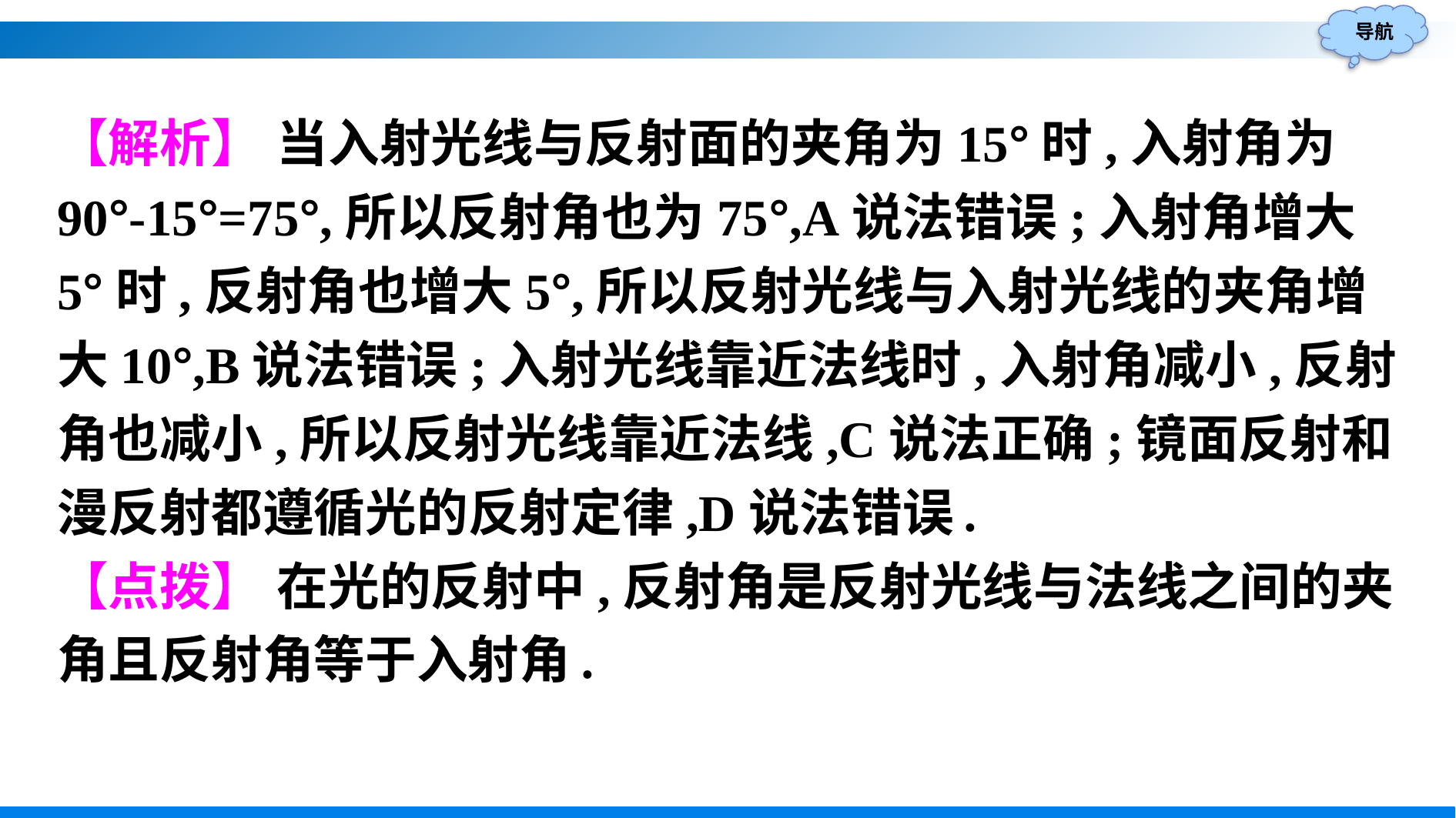

【解析】 当入射光线与反射面的夹角为15°时,入射角为90°-15°=75°,所以反射角也为75°,A说法错误;入射角增大5°时,反射角也增大5°,所以反射光线与入射光线的夹角增大10°,B说法错误;入射光线靠近法线时,入射角减小,反射角也减小,所以反射光线靠近法线,C说法正确;镜面反射和漫反射都遵循光的反射定律,D说法错误.
【点拨】 在光的反射中,反射角是反射光线与法线之间的夹角且反射角等于入射角.